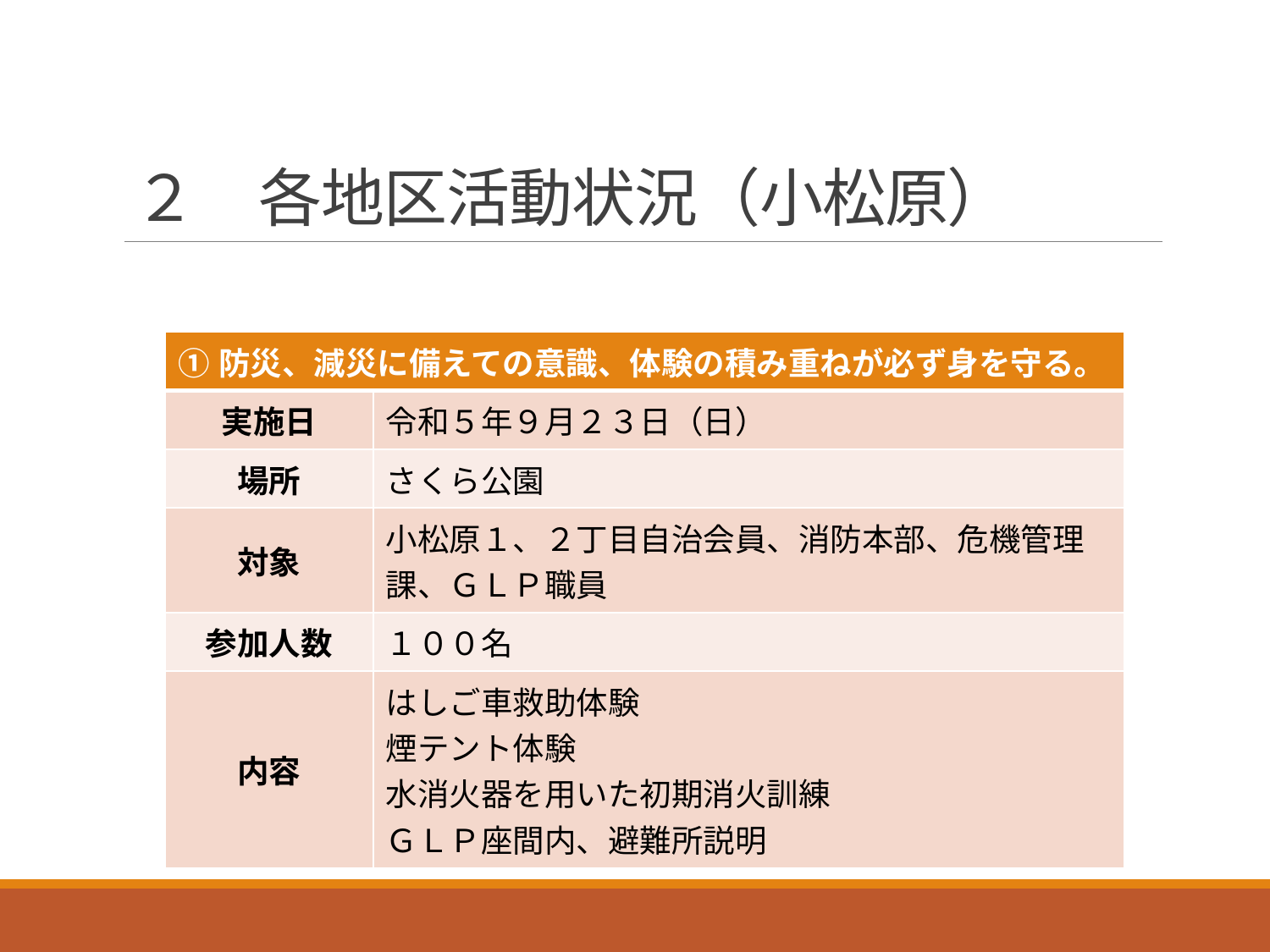

# ２　各地区活動状況（小松原）

| ①防災、減災に備えての意識、体験の積み重ねが必ず身を守る。 |  |
| --- | --- |
| 実施日 | 令和５年９月２３日（日） |
| 場所 | さくら公園 |
| 対象 | 小松原１、２丁目自治会員、消防本部、危機管理課、ＧＬＰ職員 |
| 参加人数 | １００名 |
| 内容 | はしご車救助体験 煙テント体験 水消火器を用いた初期消火訓練 ＧＬＰ座間内、避難所説明 |